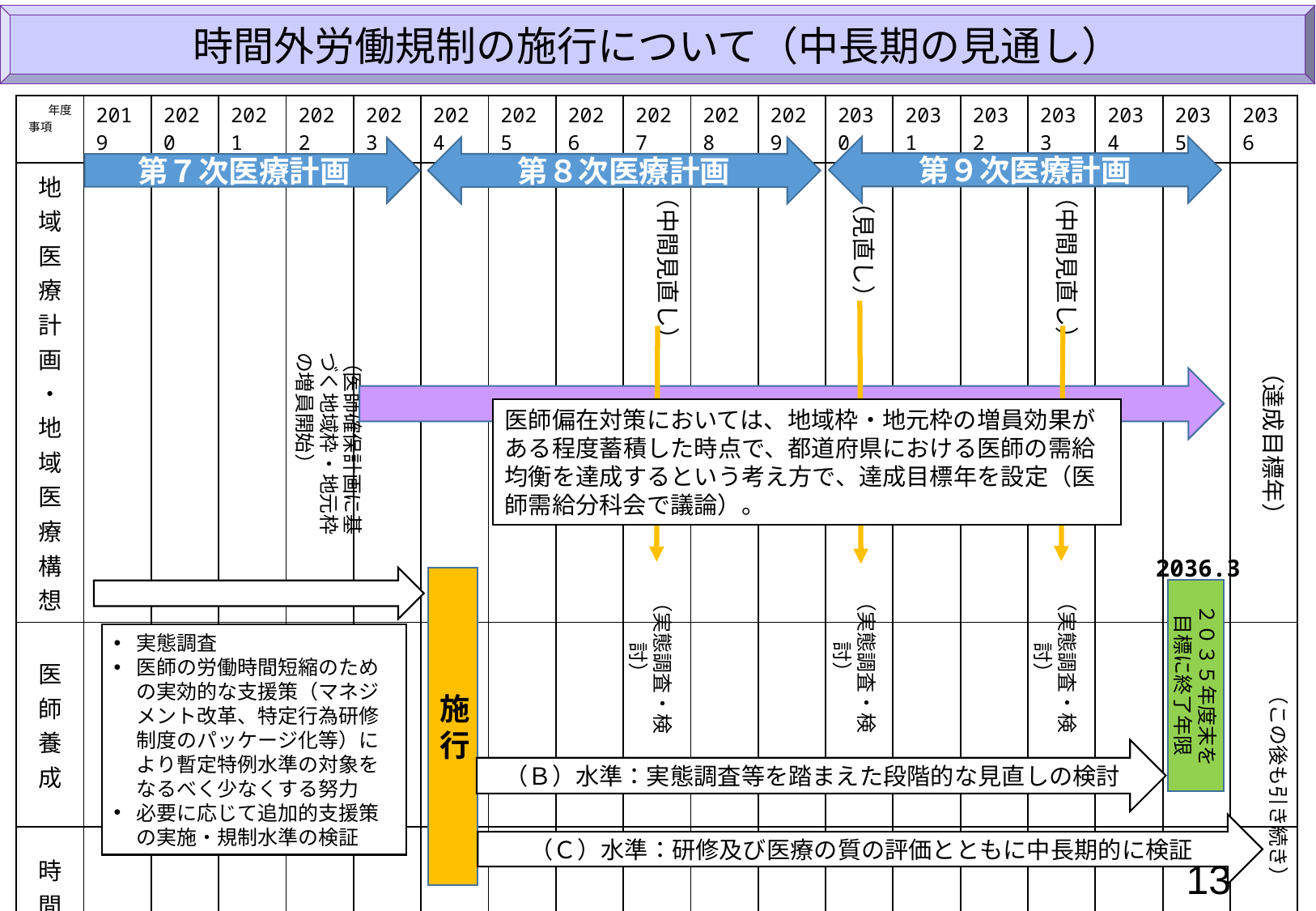

時間外労働規制の施行について（中長期の見通し）
| 年度 事項 | 2019 | 2020 | 2021 | 2022 | 2023 | 2024 | 2025 | 2026 | 2027 | 2028 | 2029 | 2030 | 2031 | 2032 | 2033 | 2034 | 2035 | 2036 |
| --- | --- | --- | --- | --- | --- | --- | --- | --- | --- | --- | --- | --- | --- | --- | --- | --- | --- | --- |
| 地域医療計画・ 地域医療構想 |  |  |  |  |  |  |  |  |  |  |  |  |  |  |  |  |  |  |
| 医師養成 |  |  |  |  |  |  |  |  |  |  |  |  |  |  |  |  |  |  |
| 時間外労働上限規制 |  |  |  |  |  |  |  |  |  |  |  |  |  |  |  |  |  |  |
第９次医療計画
第８次医療計画
第７次医療計画
（中間見直し）
（中間見直し）
（見直し）
（医師確保計画に基づく地域枠・地元枠の増員開始）
（達成目標年）

医師偏在対策においては、地域枠・地元枠の増員効果がある程度蓄積した時点で、都道府県における医師の需給均衡を達成するという考え方で、達成目標年を設定（医師需給分科会で議論）。
2036.3
（実態調査・検討）
（実態調査・検討）
（実態調査・検討）

施行
２０３５年度末を
目標に終了年限
実態調査
医師の労働時間短縮のための実効的な支援策（マネジメント改革、特定行為研修制度のパッケージ化等）により暫定特例水準の対象をなるべく少なくする努力
必要に応じて追加的支援策の実施・規制水準の検証
（この後も引き続き）
（Ｂ）水準：実態調査等を踏まえた段階的な見直しの検討
（Ｃ）水準：研修及び医療の質の評価とともに中長期的に検証
13